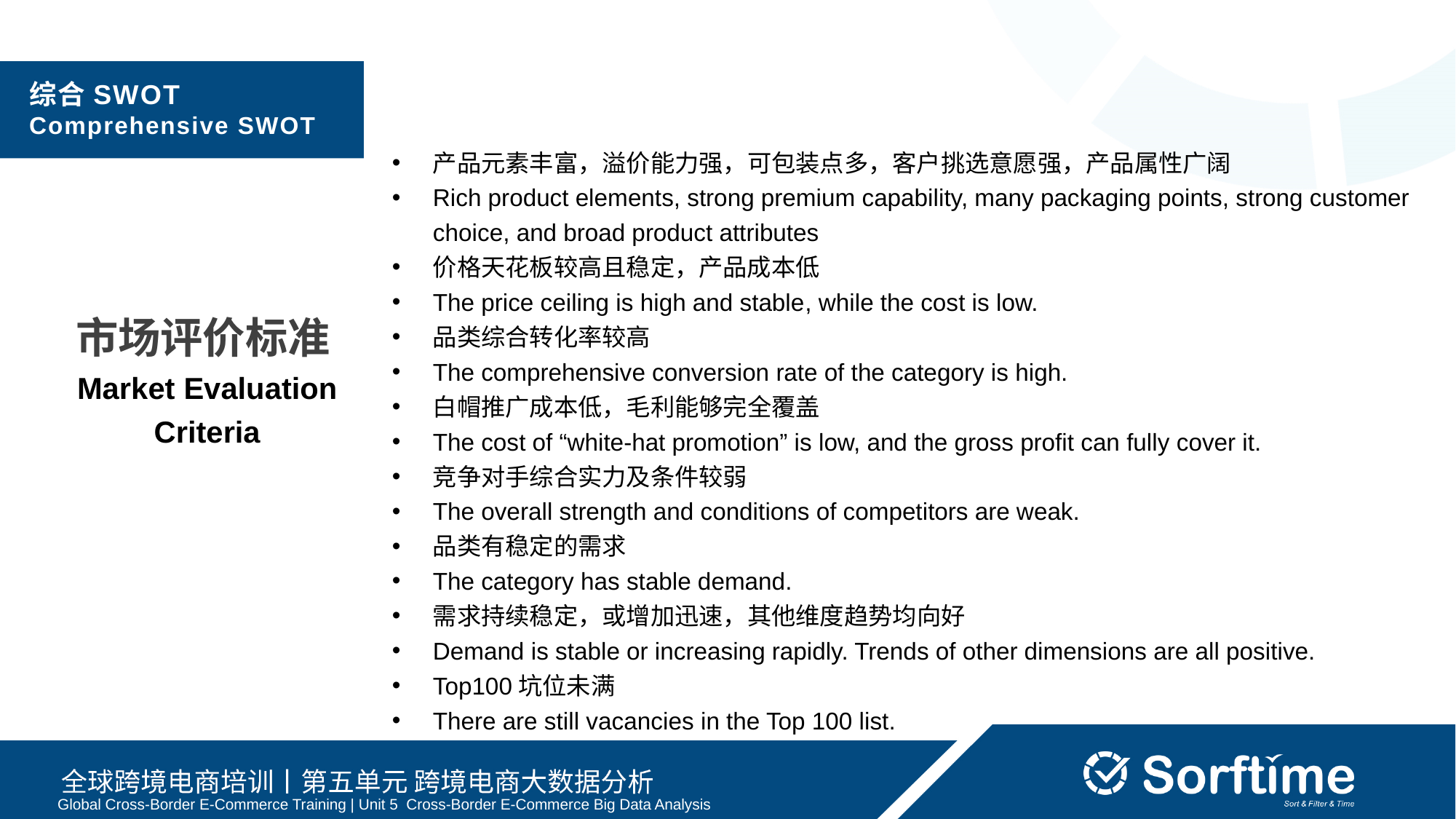

综合SWOT
Comprehensive SWOT
产品元素丰富，溢价能⼒强，可包装点多，客户挑选意愿强，产品属性⼴阔
Rich product elements, strong premium capability, many packaging points, strong customer choice, and broad product attributes
价格天花板较⾼且稳定，产品成本低
The price ceiling is high and stable, while the cost is low.
品类综合转化率较⾼
The comprehensive conversion rate of the category is high.
⽩帽推⼴成本低，⽑利能够完全覆盖
The cost of “white-hat promotion” is low, and the gross profit can fully cover it.
竞争对⼿综合实⼒及条件较弱
The overall strength and conditions of competitors are weak.
品类有稳定的需求
The category has stable demand.
需求持续稳定，或增加迅速，其他维度趋势均向好
Demand is stable or increasing rapidly. Trends of other dimensions are all positive.
Top100坑位未满
There are still vacancies in the Top 100 list.
市场评价标准
Market Evaluation Criteria
Global Cross-Border E-Commerce Training | Unit 5  Cross-Border E-Commerce Big Data Analysis